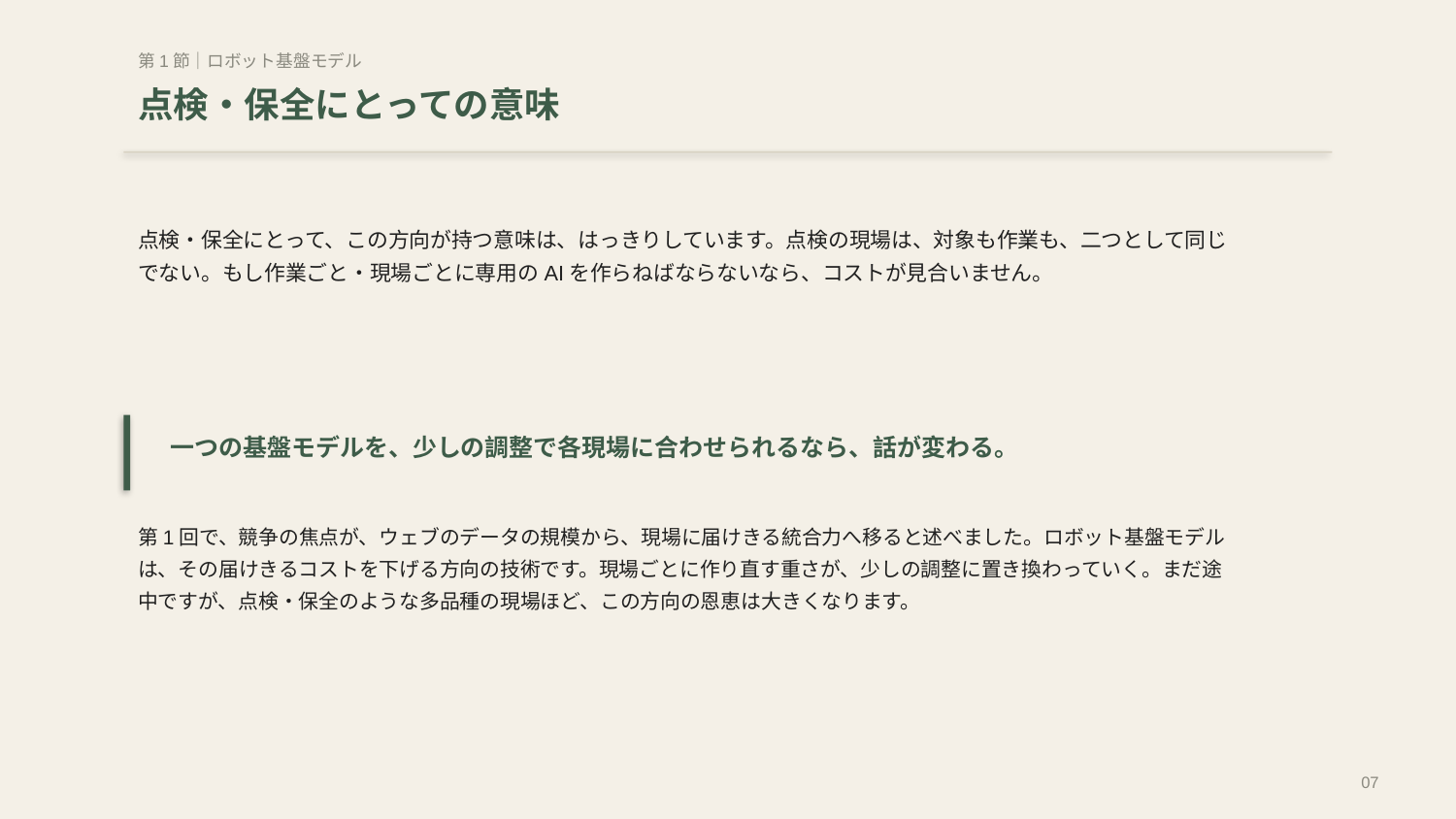

第1節｜ロボット基盤モデル
点検・保全にとっての意味

点検・保全にとって、この方向が持つ意味は、はっきりしています。点検の現場は、対象も作業も、二つとして同じでない。もし作業ごと・現場ごとに専用のAIを作らねばならないなら、コストが見合いません。

一つの基盤モデルを、少しの調整で各現場に合わせられるなら、話が変わる。
第1回で、競争の焦点が、ウェブのデータの規模から、現場に届けきる統合力へ移ると述べました。ロボット基盤モデルは、その届けきるコストを下げる方向の技術です。現場ごとに作り直す重さが、少しの調整に置き換わっていく。まだ途中ですが、点検・保全のような多品種の現場ほど、この方向の恩恵は大きくなります。
07